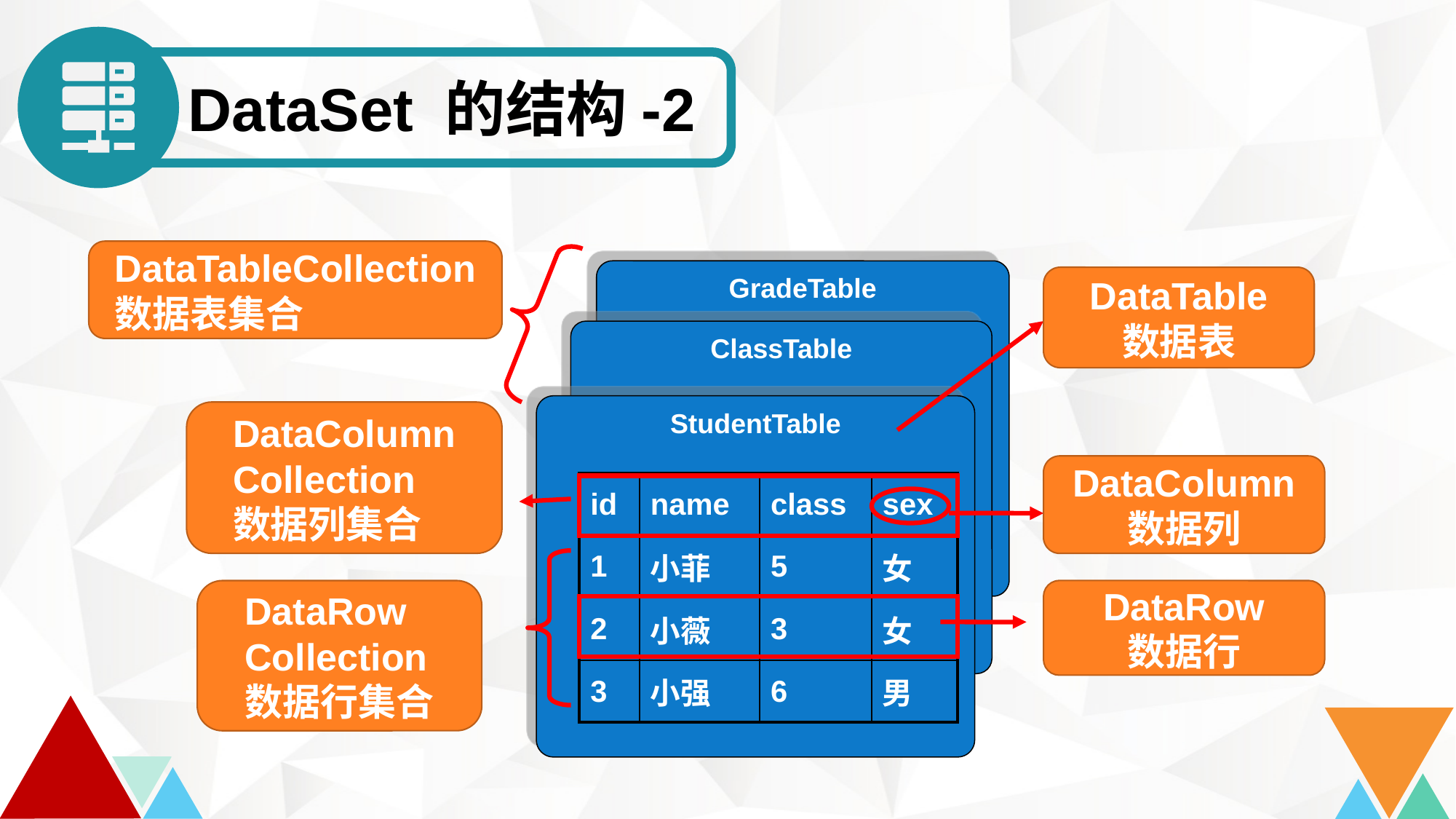

DataSet 的结构-2

DataTableCollection
数据表集合
GradeTable
DataTable
数据表
ClassTable

StudentTable
DataColumn
Collection
数据列集合
DataColumn
数据列
| id | name | class | sex |
| --- | --- | --- | --- |
| 1 | 小菲 | 5 | 女 |
| 2 | 小薇 | 3 | 女 |
| 3 | 小强 | 6 | 男 |

DataRow
Collection
数据行集合
DataRow
数据行